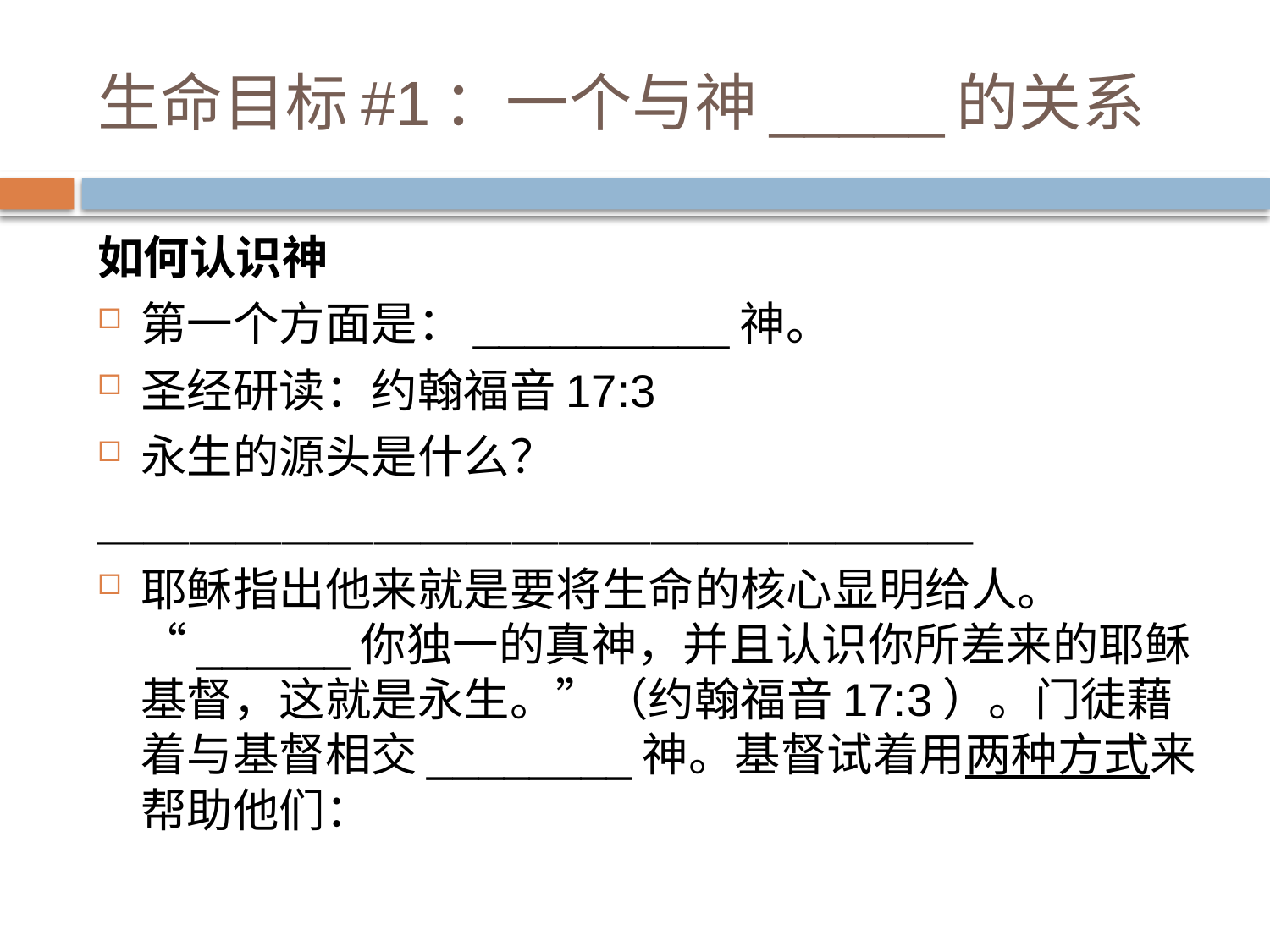

# 生命目标#1：一个与神_____的关系
如何认识神
第一个方面是：__________神。
圣经研读：约翰福音17:3
永生的源头是什么？
＿＿＿＿＿＿＿＿＿＿＿＿＿＿＿＿＿＿＿
耶稣指出他来就是要将生命的核心显明给人。 “______你独一的真神，并且认识你所差来的耶稣基督，这就是永生。”（约翰福音17:3）。门徒藉着与基督相交________神。基督试着用两种方式来帮助他们：